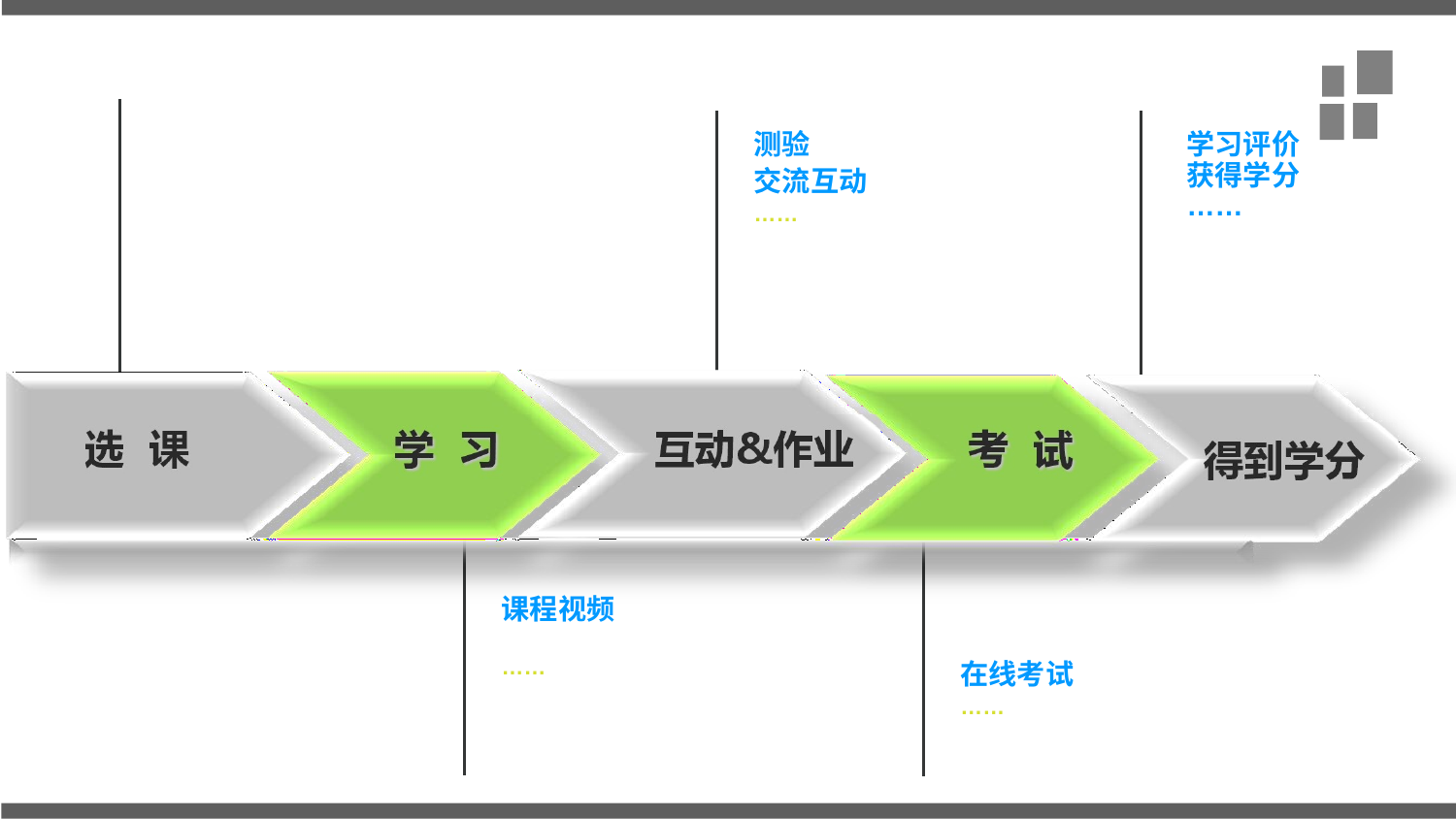

测验
交流互动
……
# 学习评价 获得学分
……

课程视频
……
在线考试
……